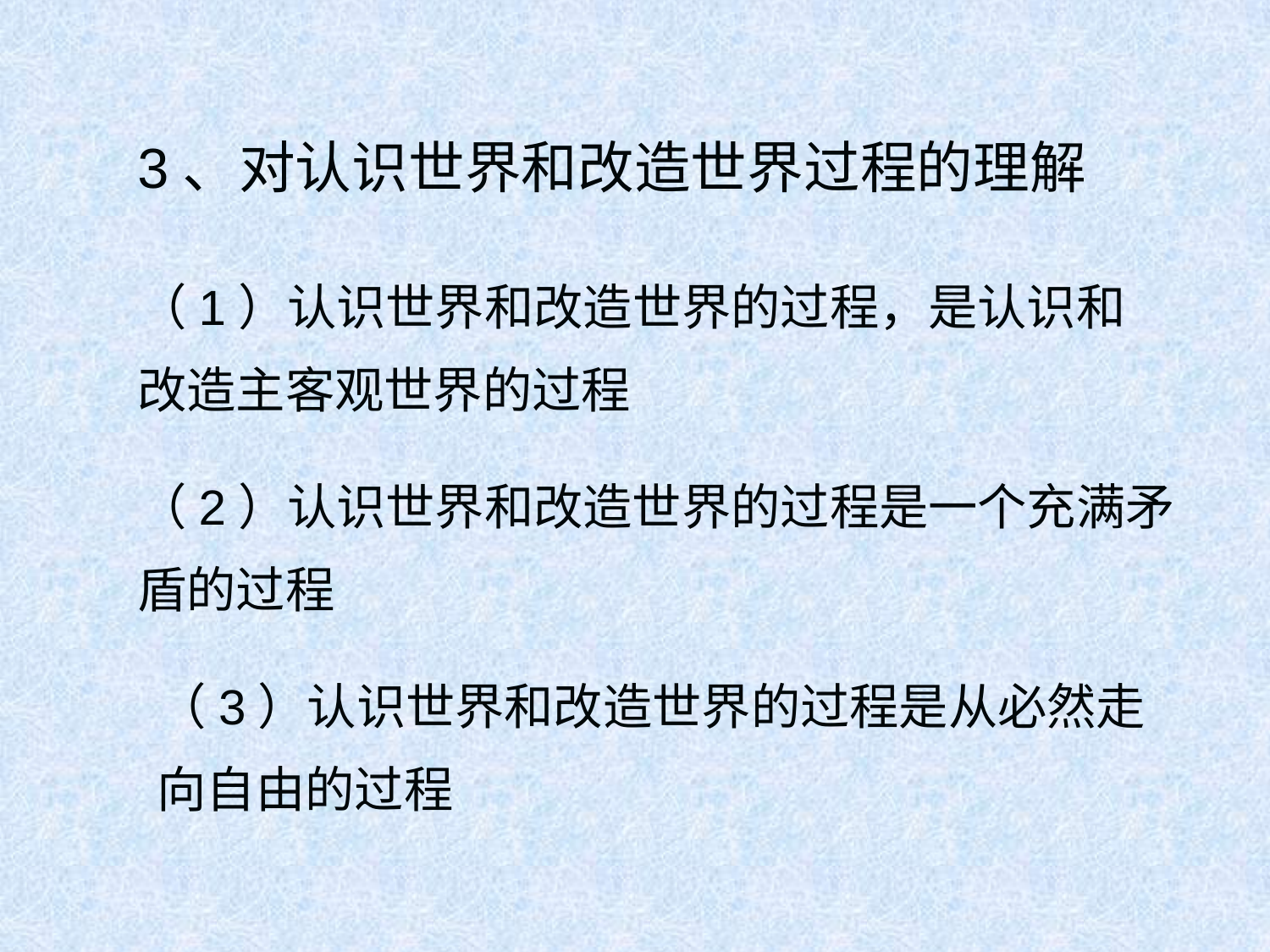

3、对认识世界和改造世界过程的理解
（1）认识世界和改造世界的过程，是认识和改造主客观世界的过程
（2）认识世界和改造世界的过程是一个充满矛盾的过程
（3）认识世界和改造世界的过程是从必然走向自由的过程